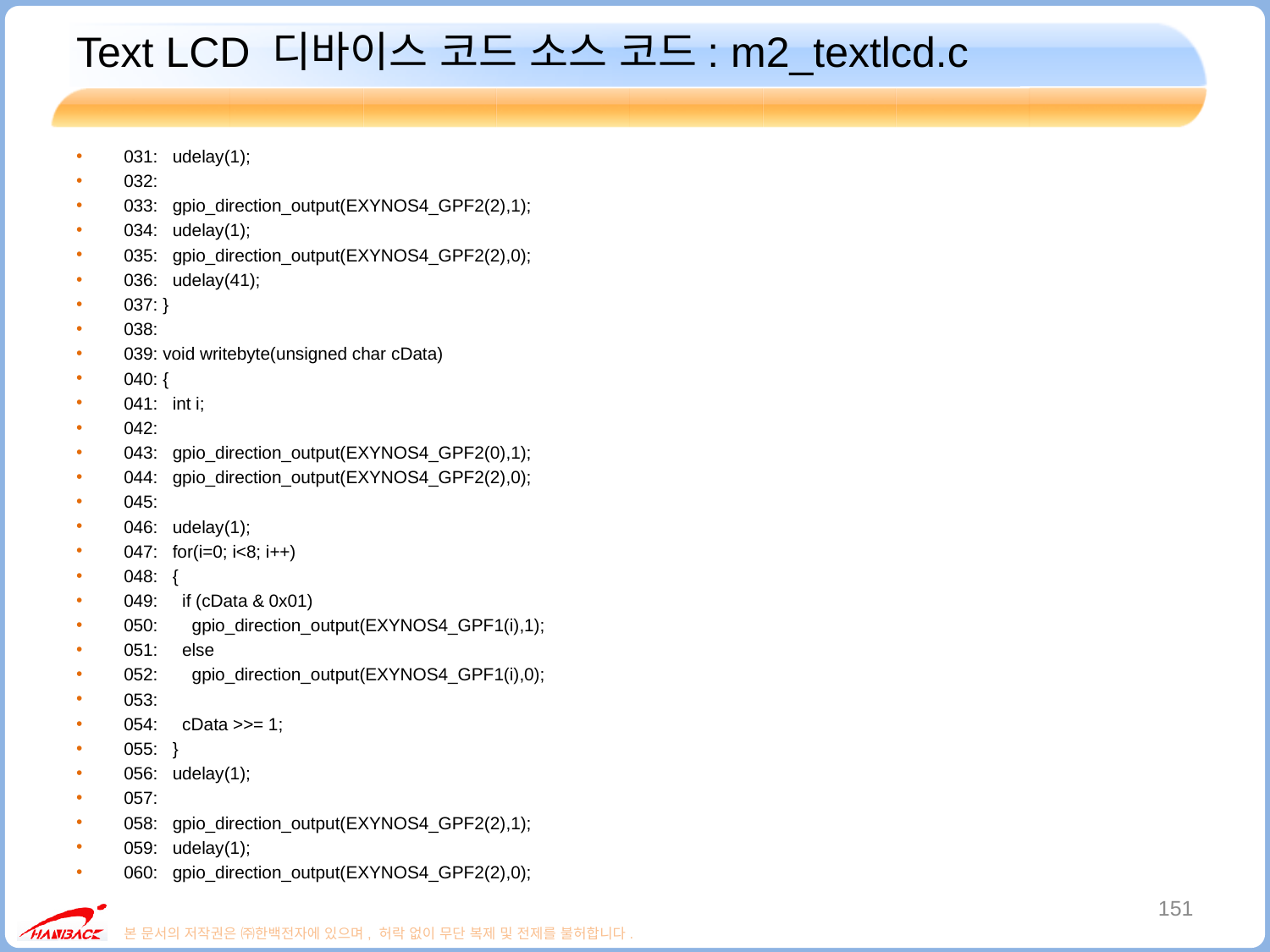

# Text LCD 디바이스 코드 소스 코드: m2_textlcd.c
031:   udelay(1);
032:
033:   gpio_direction_output(EXYNOS4_GPF2(2),1);
034:   udelay(1);
035:   gpio_direction_output(EXYNOS4_GPF2(2),0);
036:   udelay(41);
037: }
038:
039: void writebyte(unsigned char cData)
040: {
041:   int i;
042:
043:   gpio_direction_output(EXYNOS4_GPF2(0),1);
044:   gpio_direction_output(EXYNOS4_GPF2(2),0);
045:
046:   udelay(1);
047:   for(i=0; i<8; i++)
048:   {
049:     if (cData & 0x01)
050:       gpio_direction_output(EXYNOS4_GPF1(i),1);
051:     else
052:       gpio_direction_output(EXYNOS4_GPF1(i),0);
053:
054:     cData >>= 1;
055:   }
056:   udelay(1);
057:
058:   gpio_direction_output(EXYNOS4_GPF2(2),1);
059:   udelay(1);
060:   gpio_direction_output(EXYNOS4_GPF2(2),0);
151